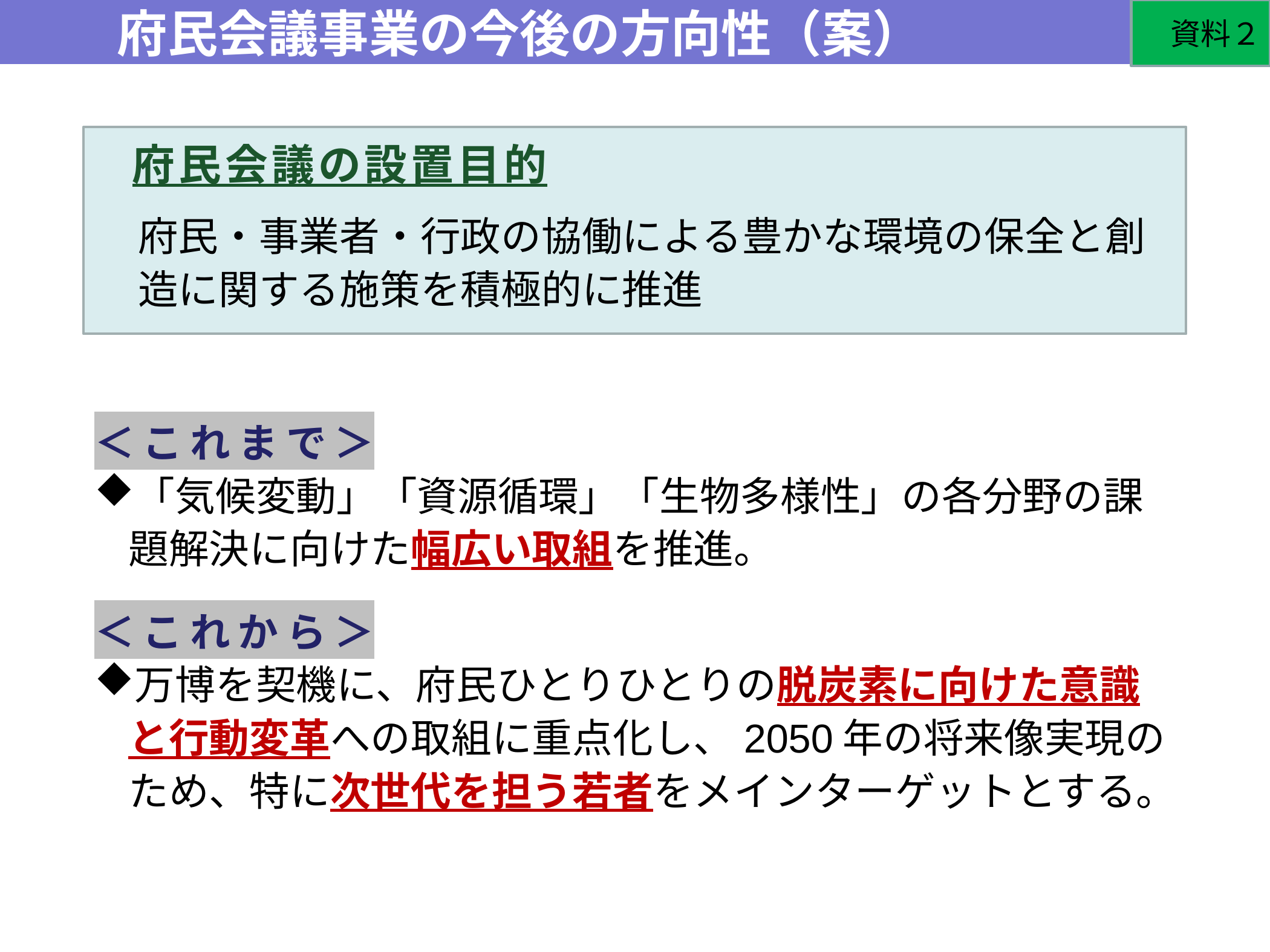

資料２
    　府民会議事業の今後の方向性（案）

  府民会議の設置目的
府民・事業者・行政の協働による豊かな環境の保全と創造に関する施策を積極的に推進
＜これまで＞
「気候変動」「資源循環」「生物多様性」の各分野の課題解決に向けた幅広い取組を推進。

＜これから＞
万博を契機に、府民ひとりひとりの脱炭素に向けた意識と行動変革への取組に重点化し、2050年の将来像実現のため、特に次世代を担う若者をメインターゲットとする。